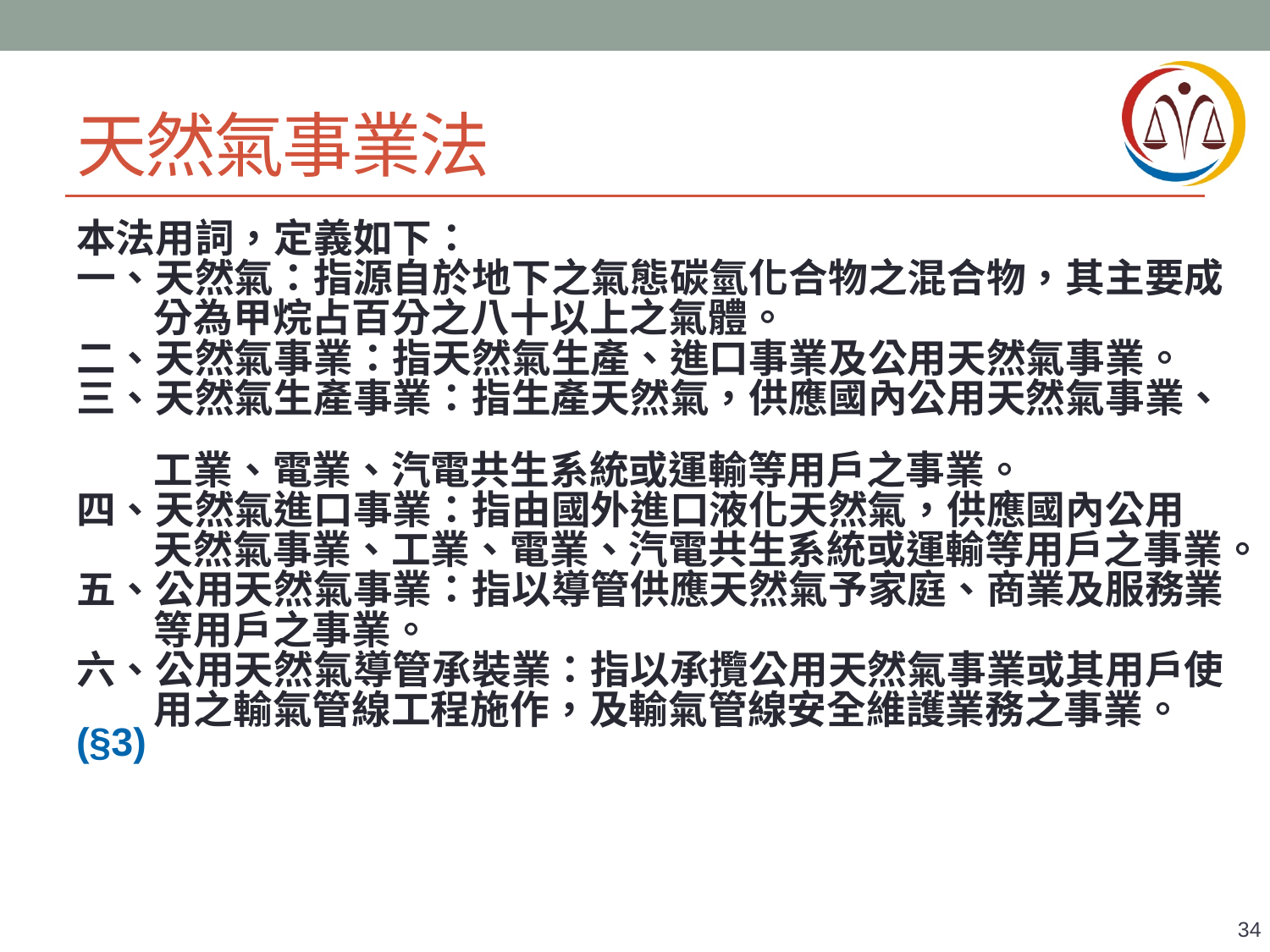

# 天然氣事業法
本法用詞，定義如下：
一、天然氣：指源自於地下之氣態碳氫化合物之混合物，其主要成
        分為甲烷占百分之八十以上之氣體。
二、天然氣事業：指天然氣生產、進口事業及公用天然氣事業。
三、天然氣生產事業：指生產天然氣，供應國內公用天然氣事業、
        工業、電業、汽電共生系統或運輸等用戶之事業。
四、天然氣進口事業：指由國外進口液化天然氣，供應國內公用
        天然氣事業、工業、電業、汽電共生系統或運輸等用戶之事業。
五、公用天然氣事業：指以導管供應天然氣予家庭、商業及服務業
        等用戶之事業。
六、公用天然氣導管承裝業：指以承攬公用天然氣事業或其用戶使
        用之輸氣管線工程施作，及輸氣管線安全維護業務之事業。(§3)

34